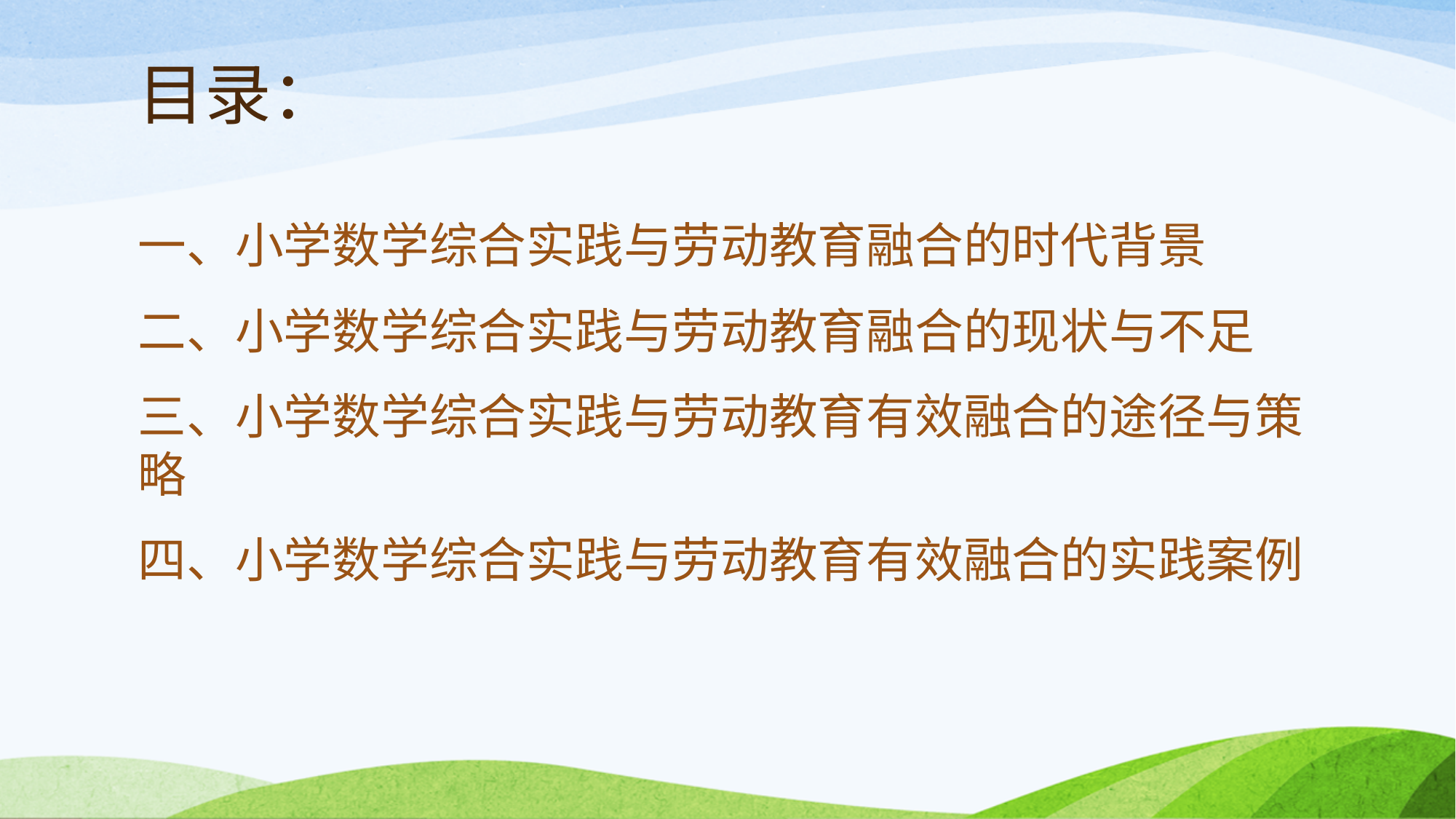

# 目录：
一、小学数学综合实践与劳动教育融合的时代背景
二、小学数学综合实践与劳动教育融合的现状与不足
三、小学数学综合实践与劳动教育有效融合的途径与策略
四、小学数学综合实践与劳动教育有效融合的实践案例